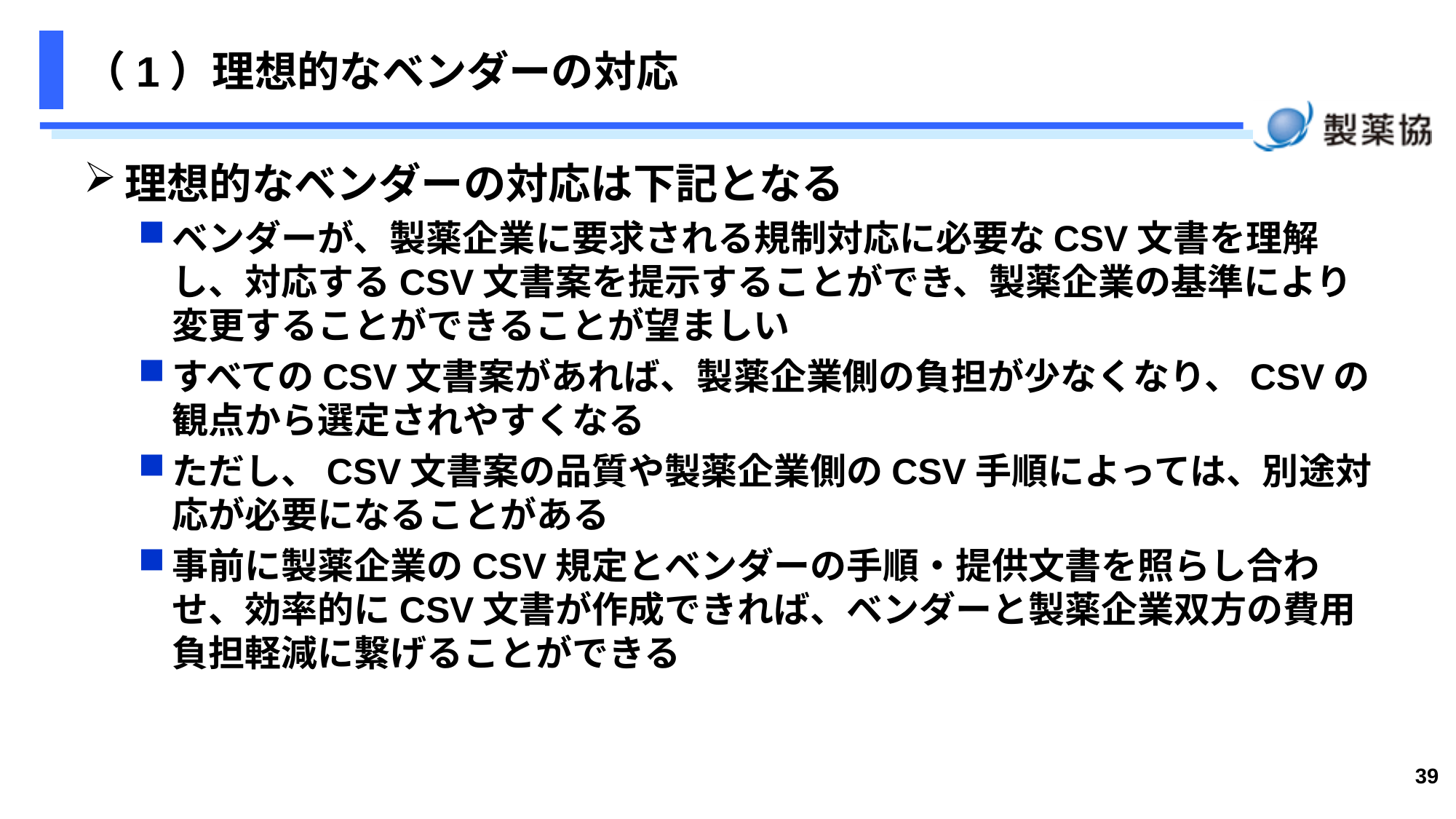

# （1）理想的なベンダーの対応
理想的なベンダーの対応は下記となる
ベンダーが、製薬企業に要求される規制対応に必要なCSV文書を理解し、対応するCSV文書案を提示することができ、製薬企業の基準により変更することができることが望ましい
すべてのCSV文書案があれば、製薬企業側の負担が少なくなり、CSVの観点から選定されやすくなる
ただし、CSV文書案の品質や製薬企業側のCSV手順によっては、別途対応が必要になることがある
事前に製薬企業のCSV規定とベンダーの手順・提供文書を照らし合わせ、効率的にCSV文書が作成できれば、ベンダーと製薬企業双方の費用負担軽減に繋げることができる

39